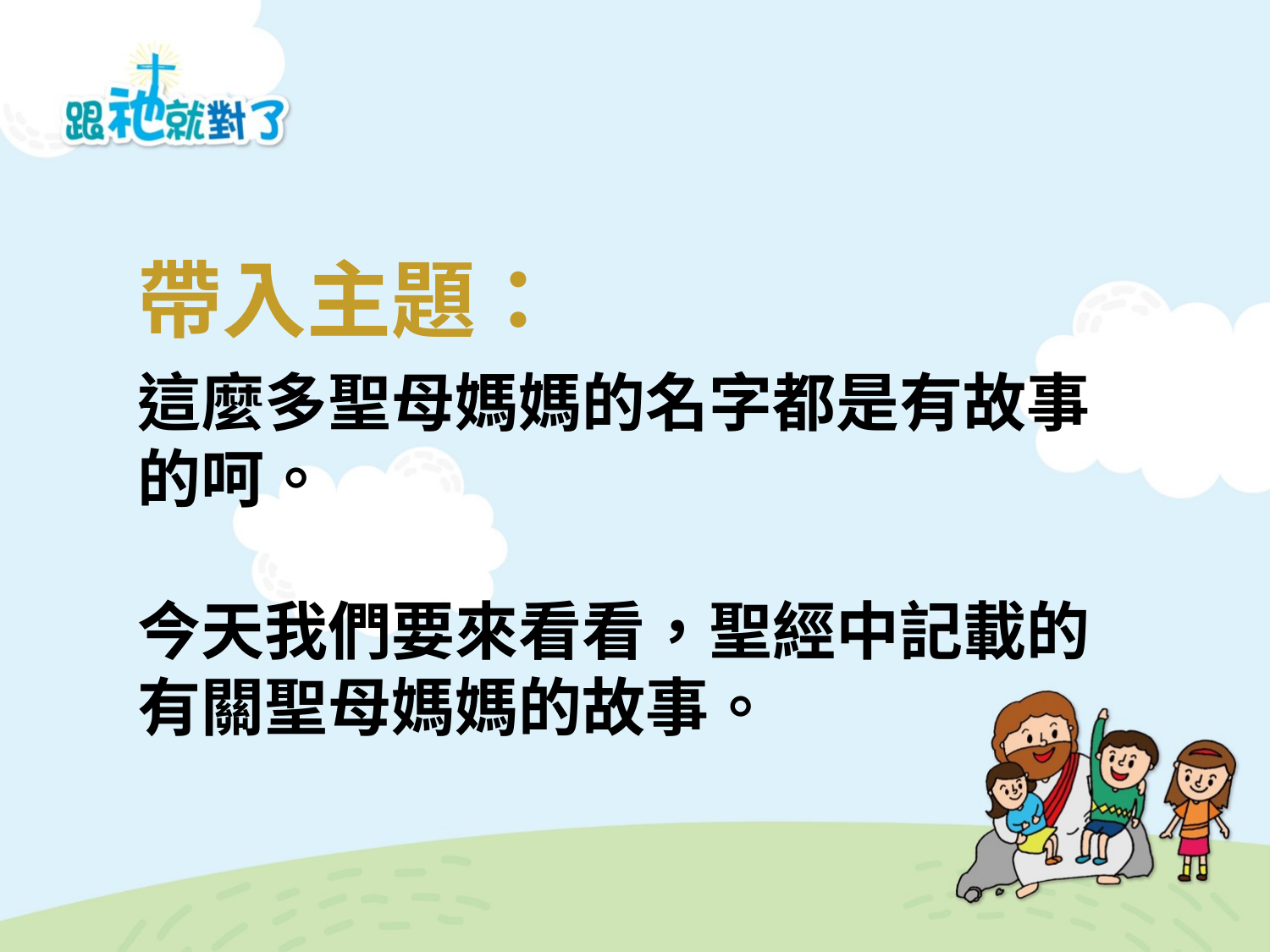

帶入主題：
這麼多聖母媽媽的名字都是有故事的呵。

今天我們要來看看，聖經中記載的有關聖母媽媽的故事。